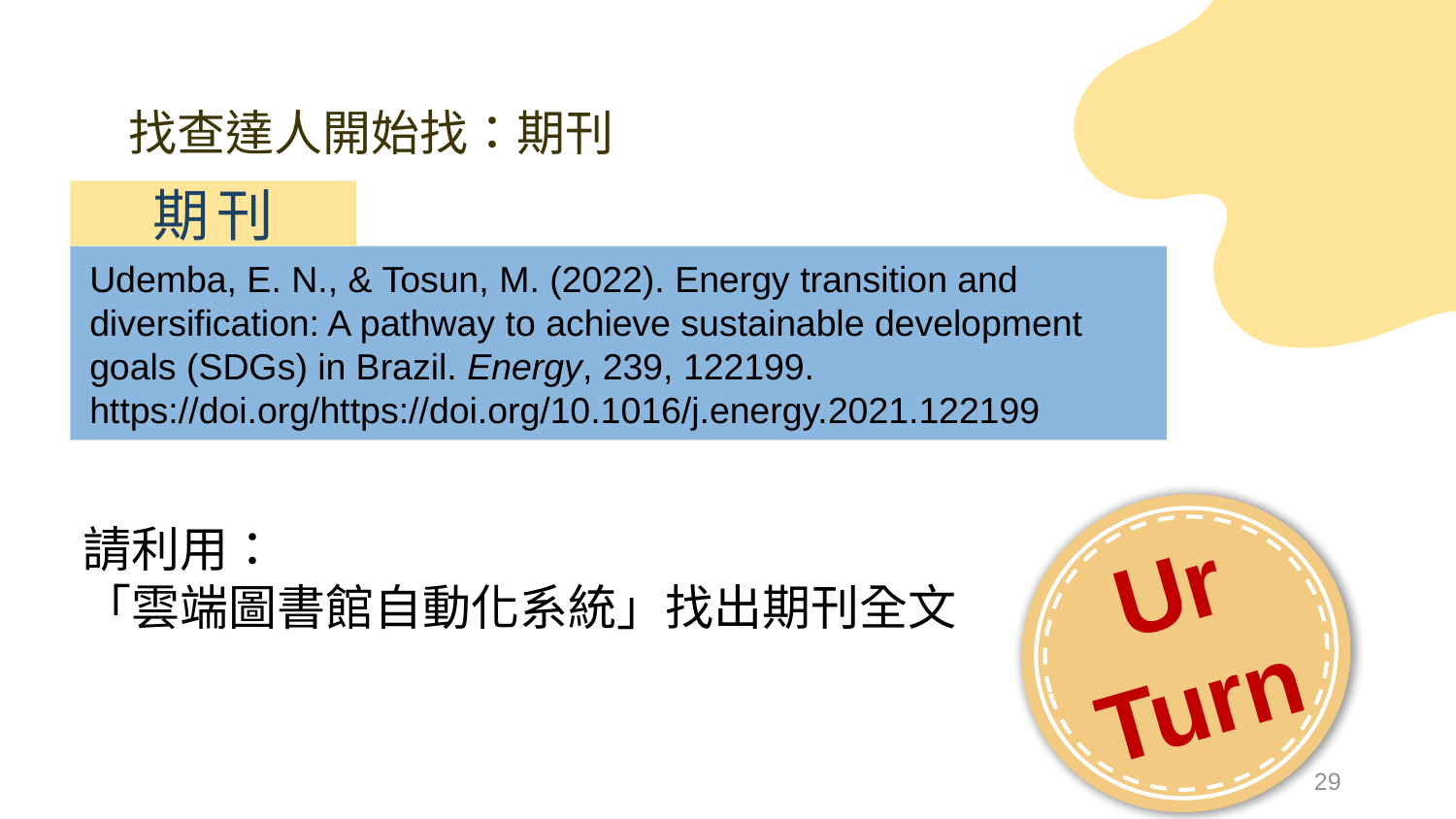

# 找查達人開始找：期刊
期刊
Udemba, E. N., & Tosun, M. (2022). Energy transition and diversification: A pathway to achieve sustainable development goals (SDGs) in Brazil. Energy, 239, 122199. https://doi.org/https://doi.org/10.1016/j.energy.2021.122199

Ur
Turn
請利用：
「雲端圖書館自動化系統」找出期刊全文
29